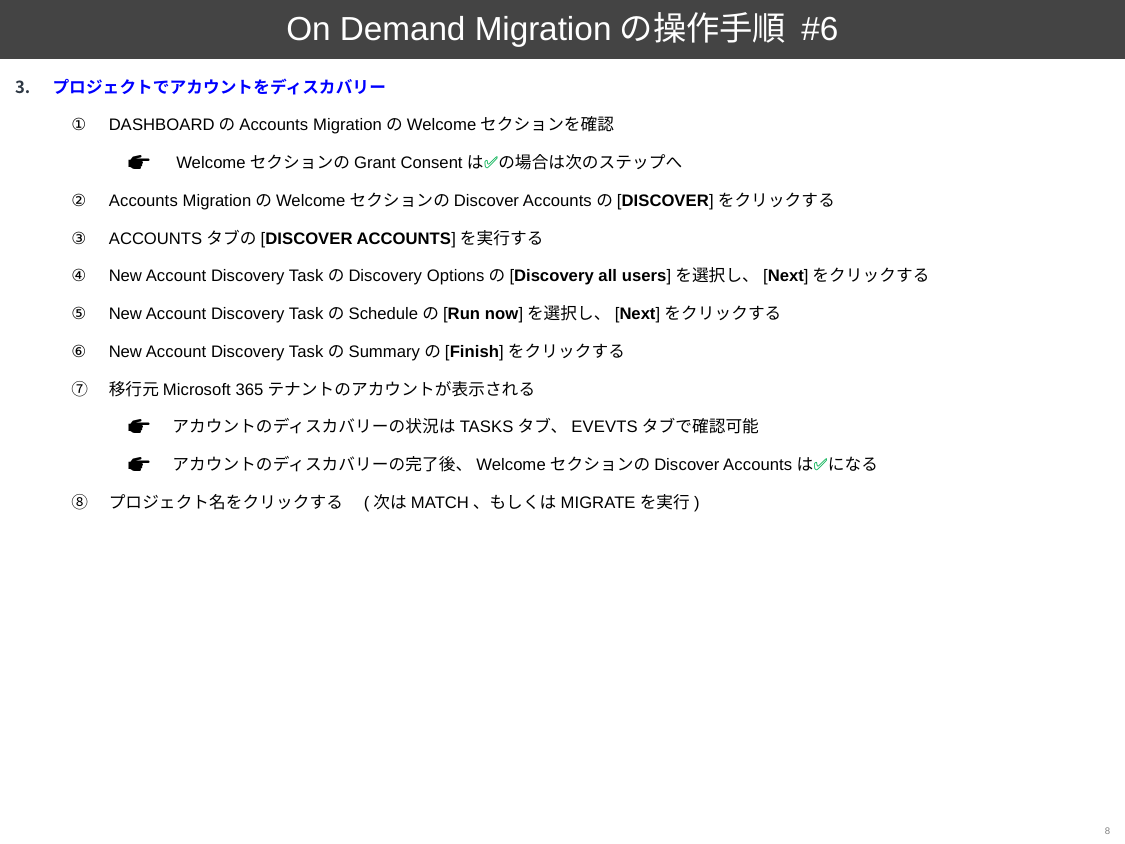

# On Demand Migrationの操作手順 #6
プロジェクトでアカウントをディスカバリー
DASHBOARDのAccounts MigrationのWelcomeセクションを確認
　WelcomeセクションのGrant Consentは✅の場合は次のステップへ
Accounts MigrationのWelcomeセクションのDiscover Accountsの[DISCOVER]をクリックする
ACCOUNTSタブの[DISCOVER ACCOUNTS]を実行する
New Account Discovery TaskのDiscovery Optionsの[Discovery all users]を選択し、[Next]をクリックする
New Account Discovery TaskのScheduleの[Run now]を選択し、[Next]をクリックする
New Account Discovery TaskのSummaryの[Finish]をクリックする
移行元Microsoft 365テナントのアカウントが表示される
　アカウントのディスカバリーの状況はTASKSタブ、EVEVTSタブで確認可能
　アカウントのディスカバリーの完了後、WelcomeセクションのDiscover Accountsは✅になる
プロジェクト名をクリックする　(次はMATCH、もしくはMIGRATEを実行)